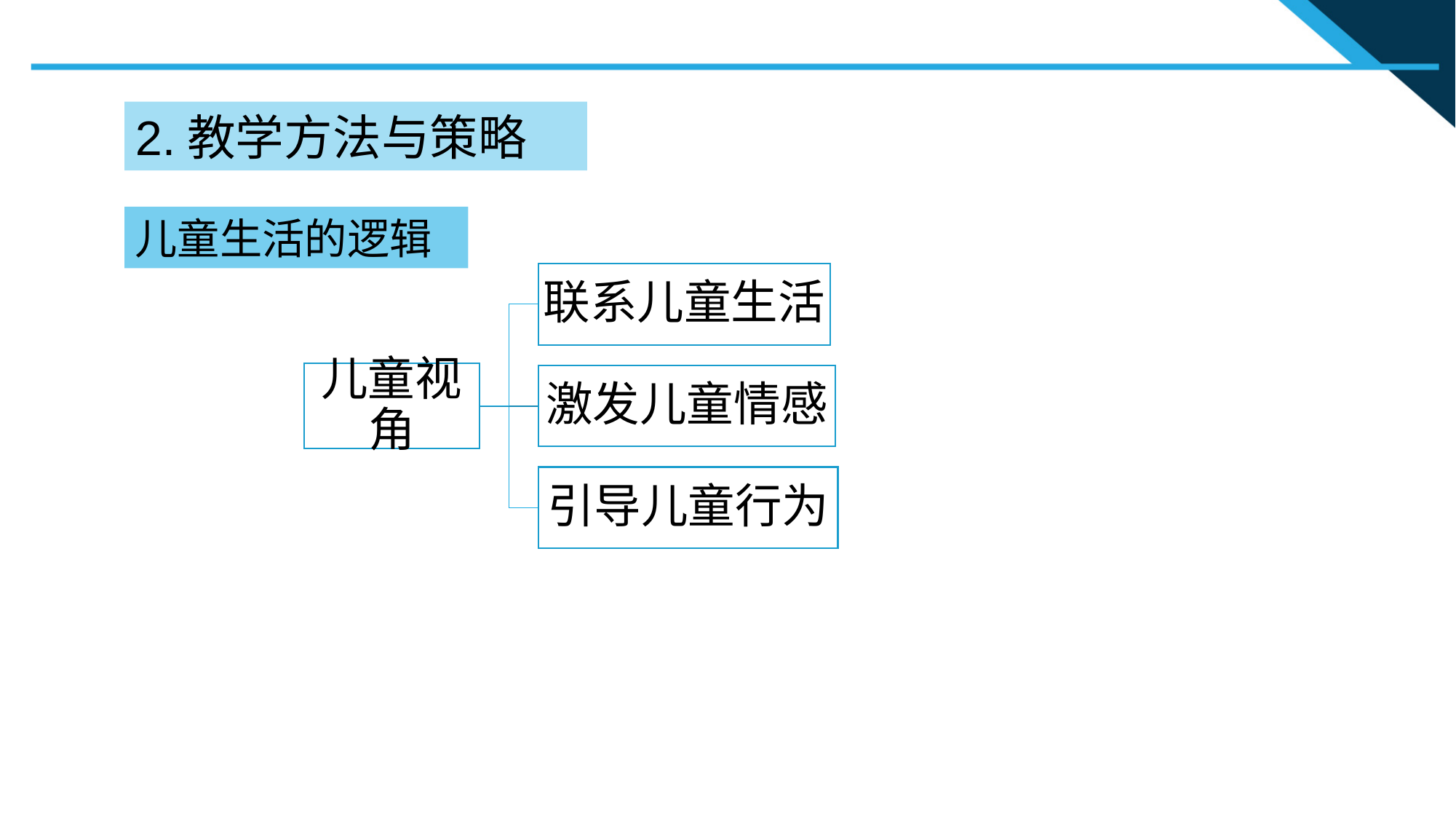

2.教学方法与策略

儿童视角
联系儿童生活
激发儿童情感
引导儿童行为

儿童生活的逻辑